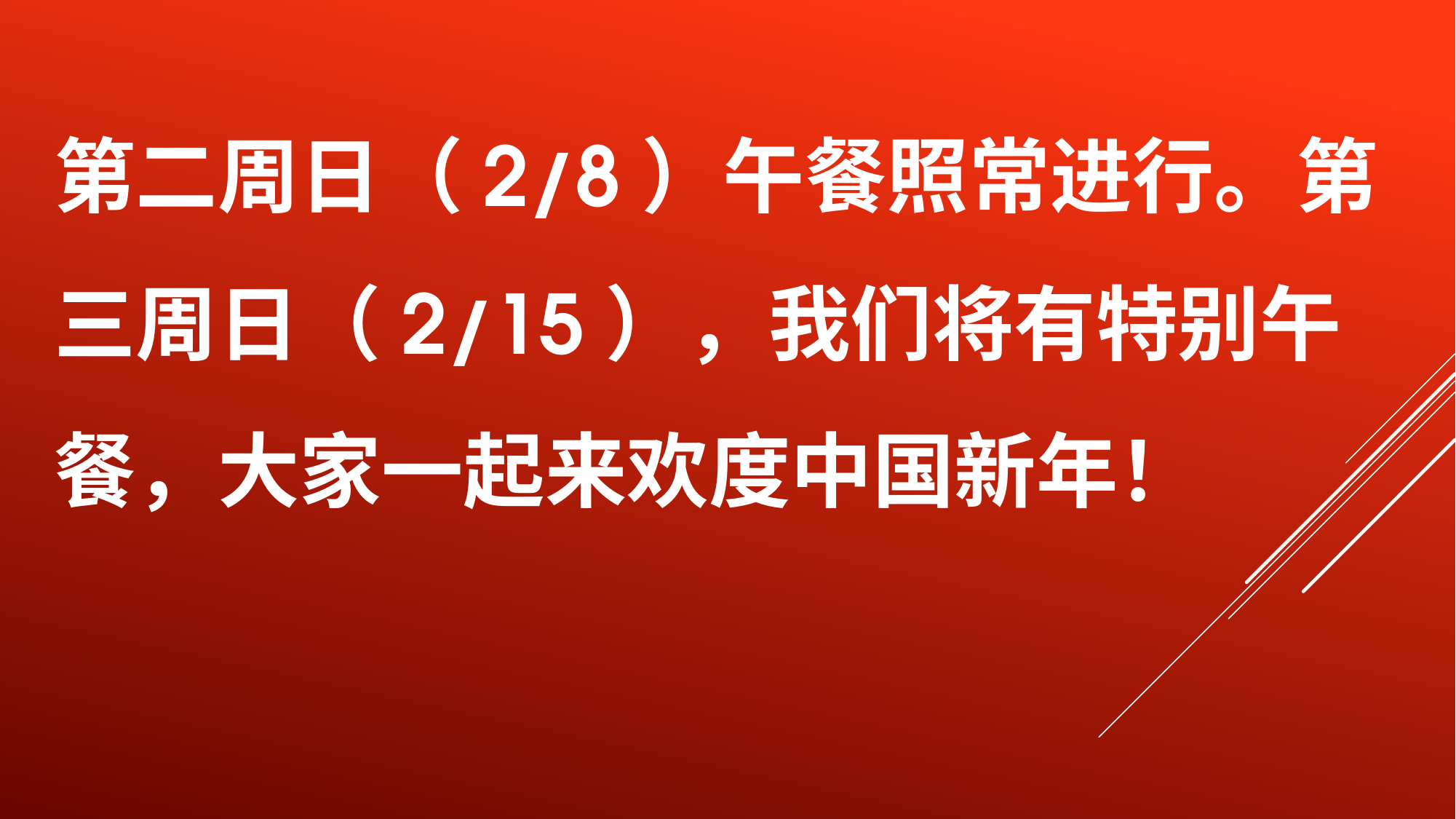

# 第二周日（2/8）午餐照常进行。第三周日（2/15），我们将有特别午餐，大家一起来欢度中国新年！